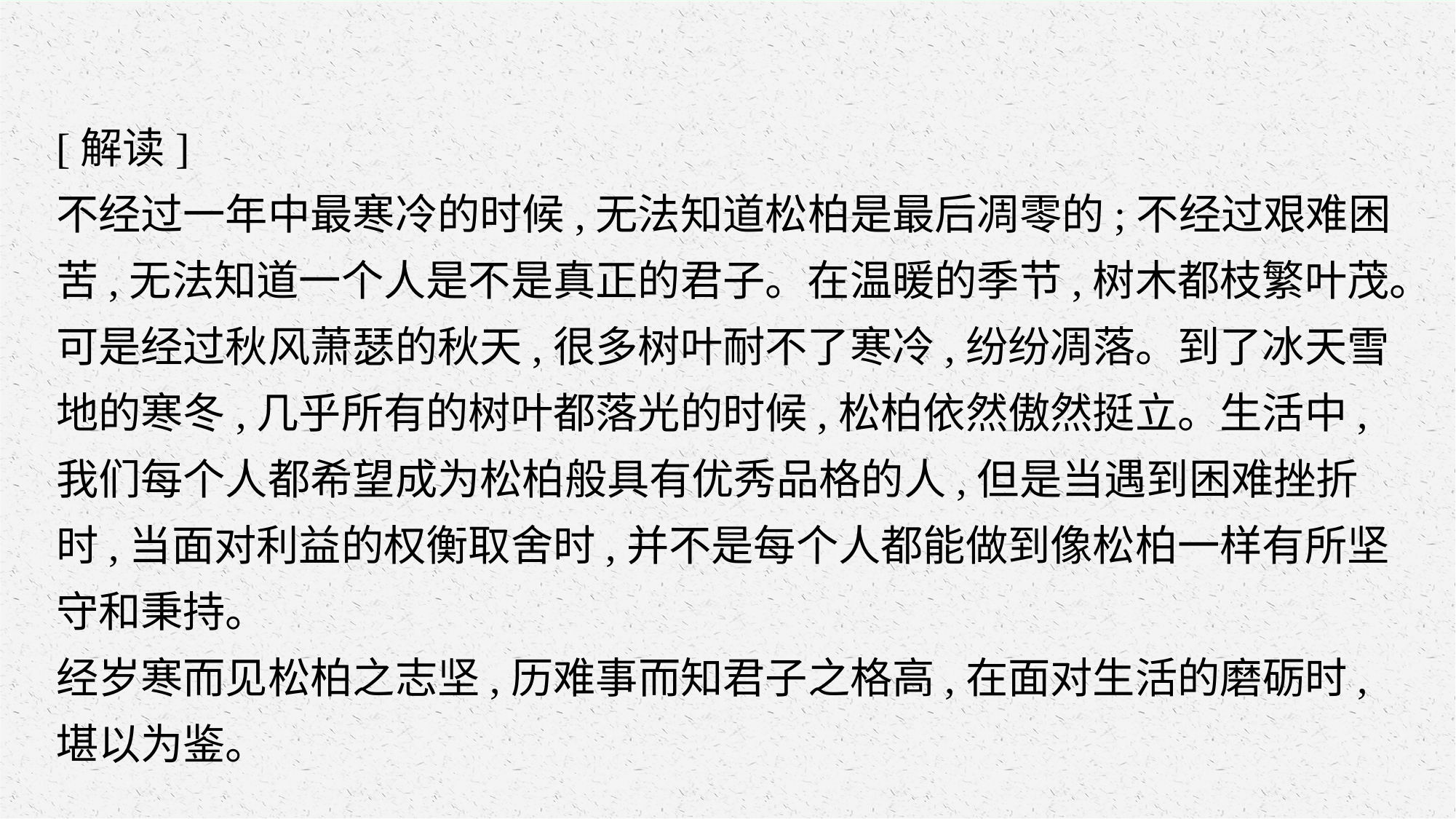

[解读]
不经过一年中最寒冷的时候,无法知道松柏是最后凋零的;不经过艰难困苦,无法知道一个人是不是真正的君子。在温暖的季节,树木都枝繁叶茂。可是经过秋风萧瑟的秋天,很多树叶耐不了寒冷,纷纷凋落。到了冰天雪地的寒冬,几乎所有的树叶都落光的时候,松柏依然傲然挺立。生活中,我们每个人都希望成为松柏般具有优秀品格的人,但是当遇到困难挫折时,当面对利益的权衡取舍时,并不是每个人都能做到像松柏一样有所坚守和秉持。
经岁寒而见松柏之志坚,历难事而知君子之格高,在面对生活的磨砺时,堪以为鉴。